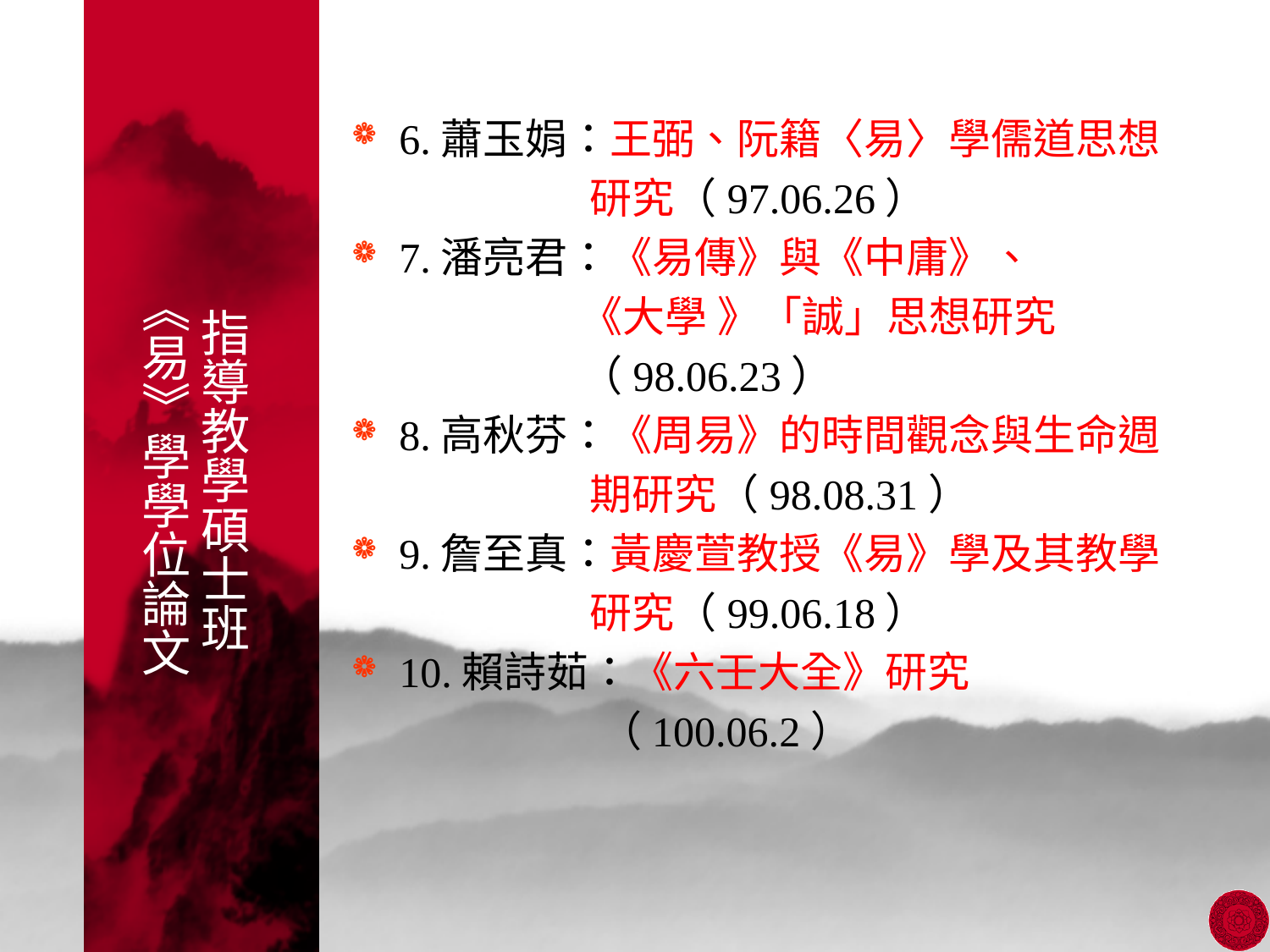

6.蕭玉娟：王弼、阮籍〈易〉學儒道思想
                        研究（97.06.26）
7.潘亮君：《易傳》與《中庸》、
                       《大學 》「誠」思想研究
                       （98.06.23）
8.高秋芬：《周易》的時間觀念與生命週
                        期研究（98.08.31）
9.詹至真：黃慶萱教授《易》學及其教學
                        研究（99.06.18）
10.賴詩茹：《六壬大全》研究
                         （100.06.2）

# 指導教學碩士班 《易》學學位論文